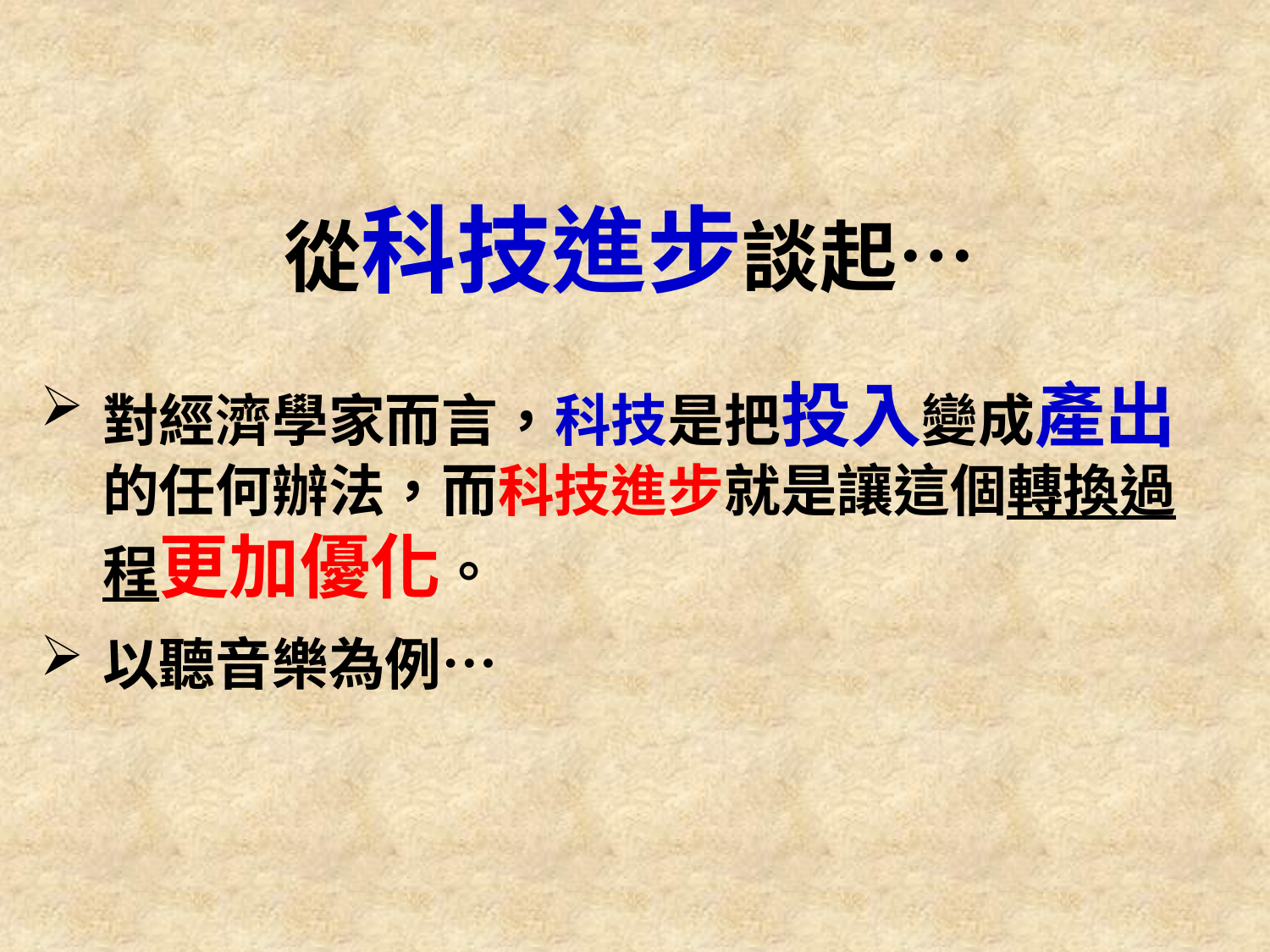

從科技進步談起…
對經濟學家而言，科技是把投入變成產出的任何辦法，而科技進步就是讓這個轉換過程更加優化。
以聽音樂為例…